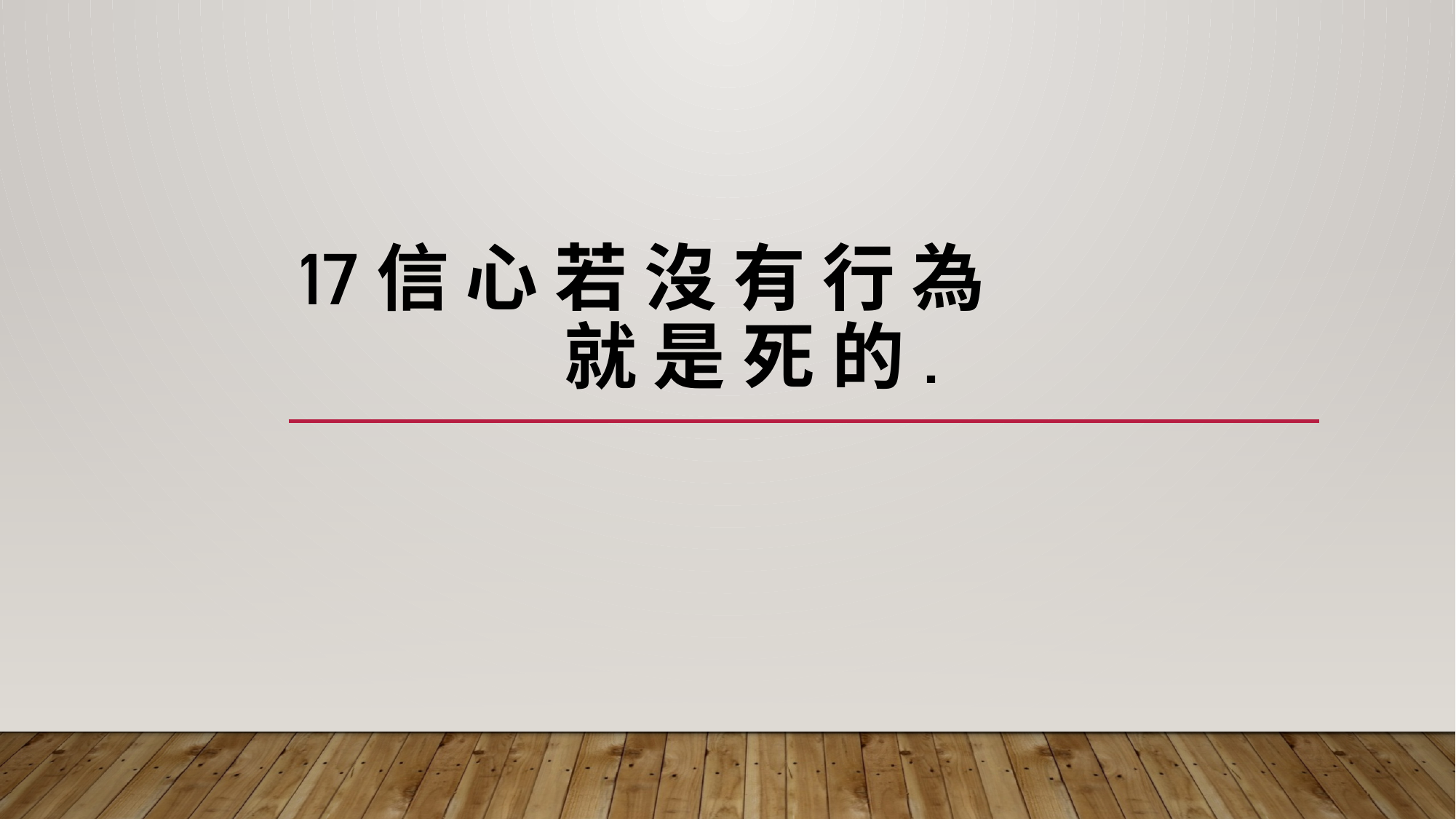

# 17信 心 若 沒 有 行 為 就 是 死 的.